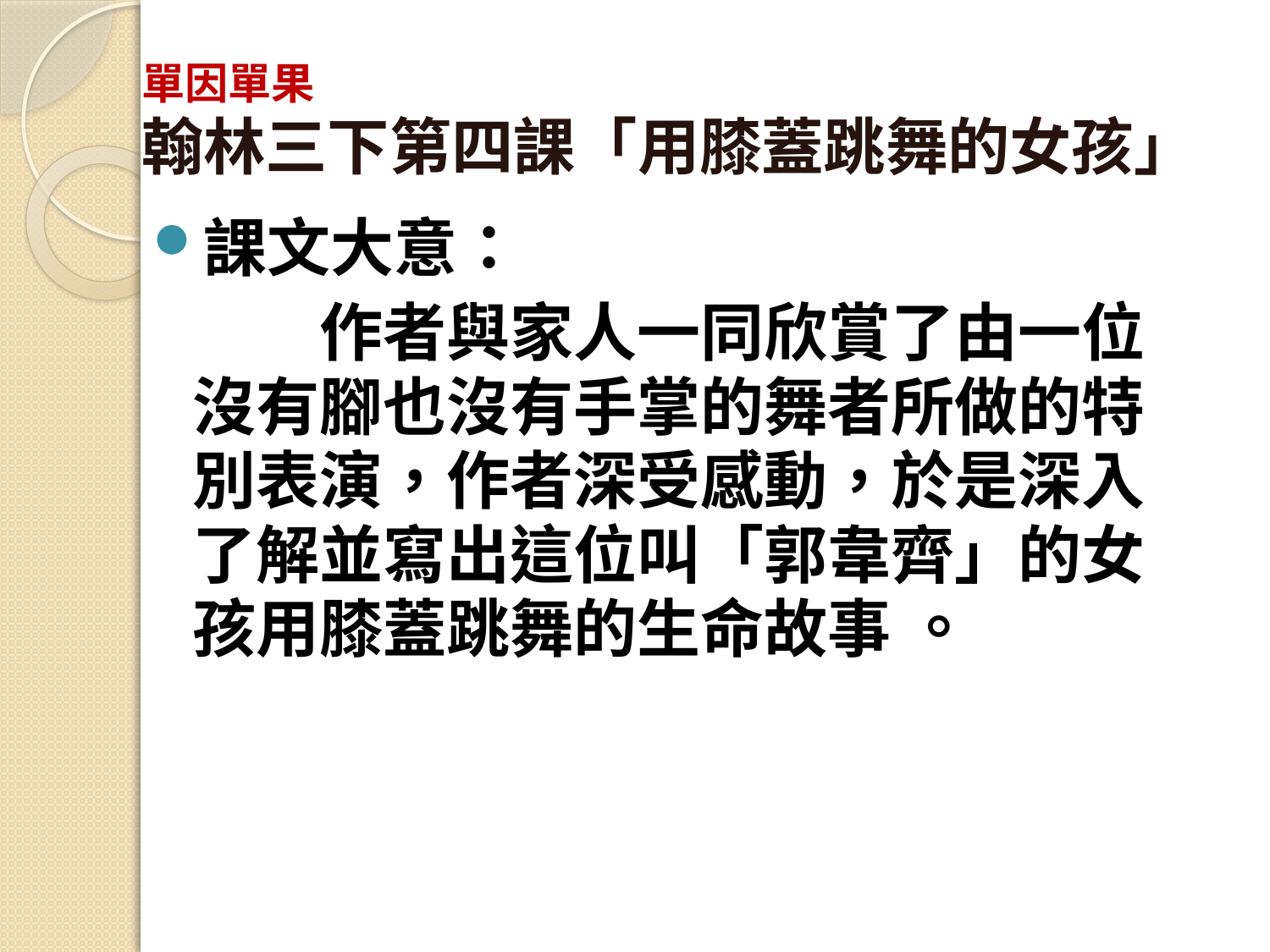

# 單因單果 翰林三下第四課「用膝蓋跳舞的女孩」
課文大意：
		作者與家人一同欣賞了由一位沒有腳也沒有手掌的舞者所做的特別表演，作者深受感動，於是深入了解並寫出這位叫「郭韋齊」的女孩用膝蓋跳舞的生命故事 。